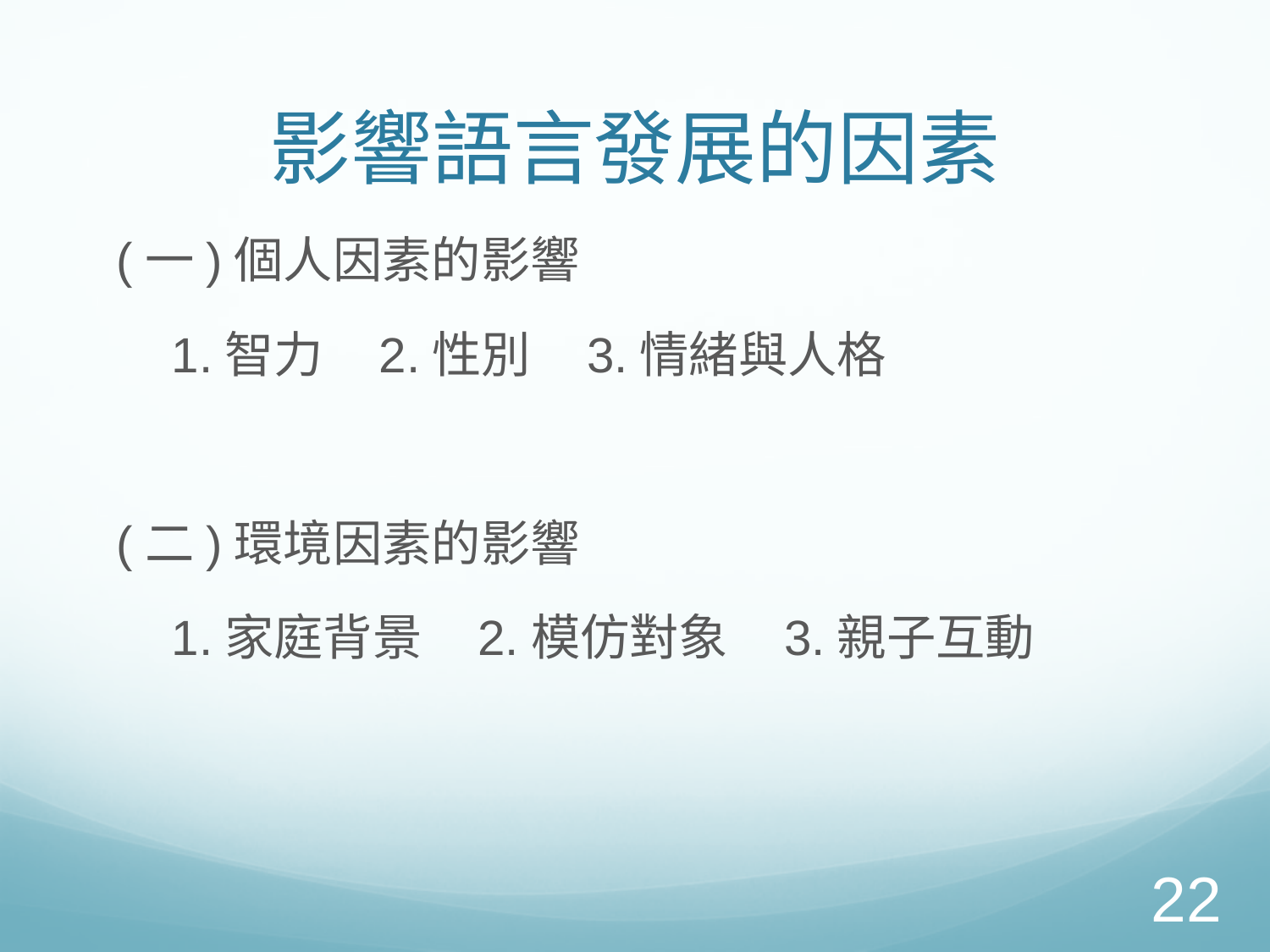

# 影響語言發展的因素
  (一)個人因素的影響
      1.智力    2.性別    3.情緒與人格

  (二)環境因素的影響
      1.家庭背景    2.模仿對象    3.親子互動

22